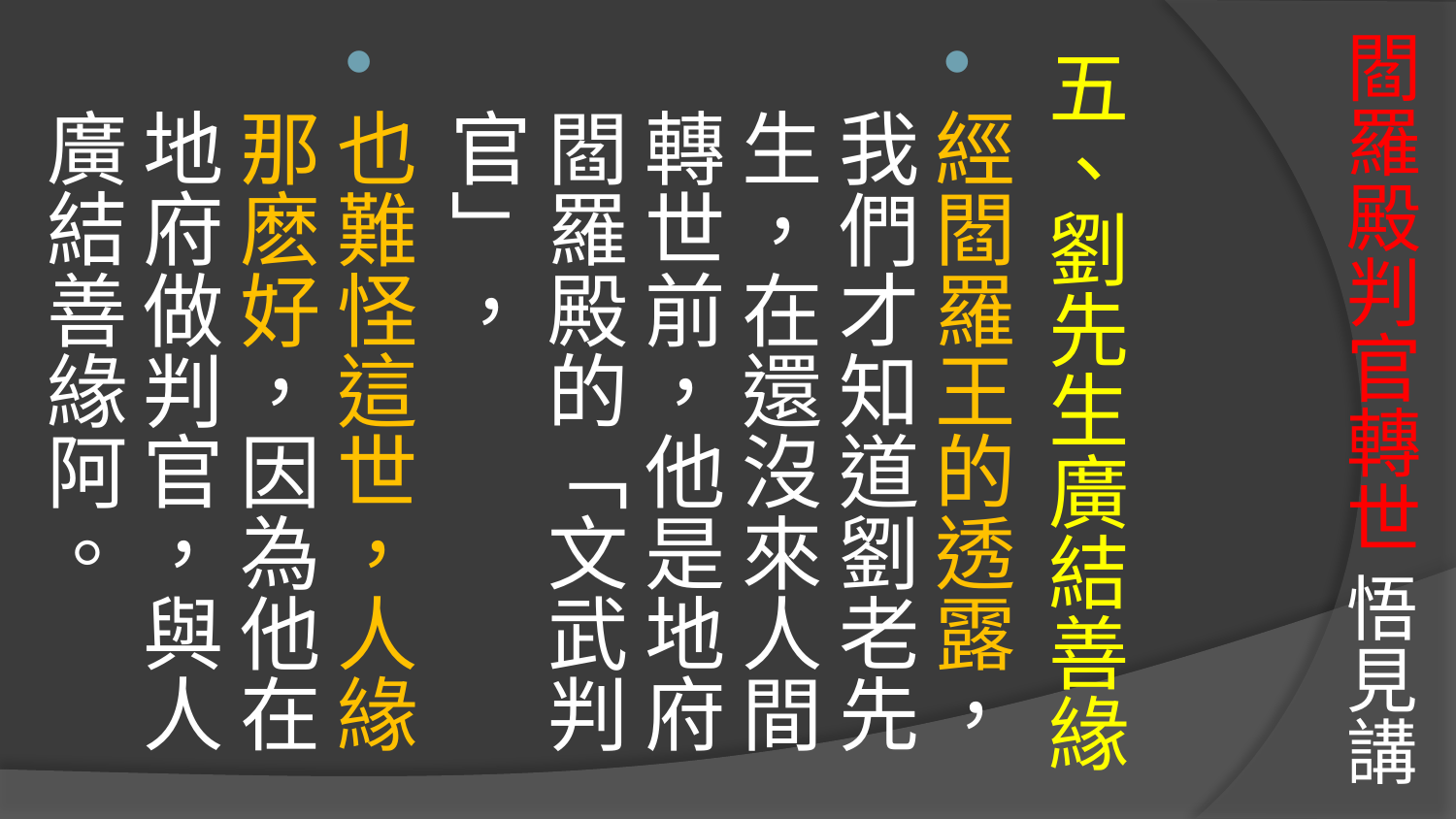

# 閻羅殿判官轉世 悟見講
五、劉先生廣結善緣
經閻羅王的透露，我們才知道劉老先生，在還沒來人間轉世前，他是地府閻羅殿的「文武判官」，
也難怪這世，人緣那麽好，因為他在地府做判官，與人廣結善緣阿。